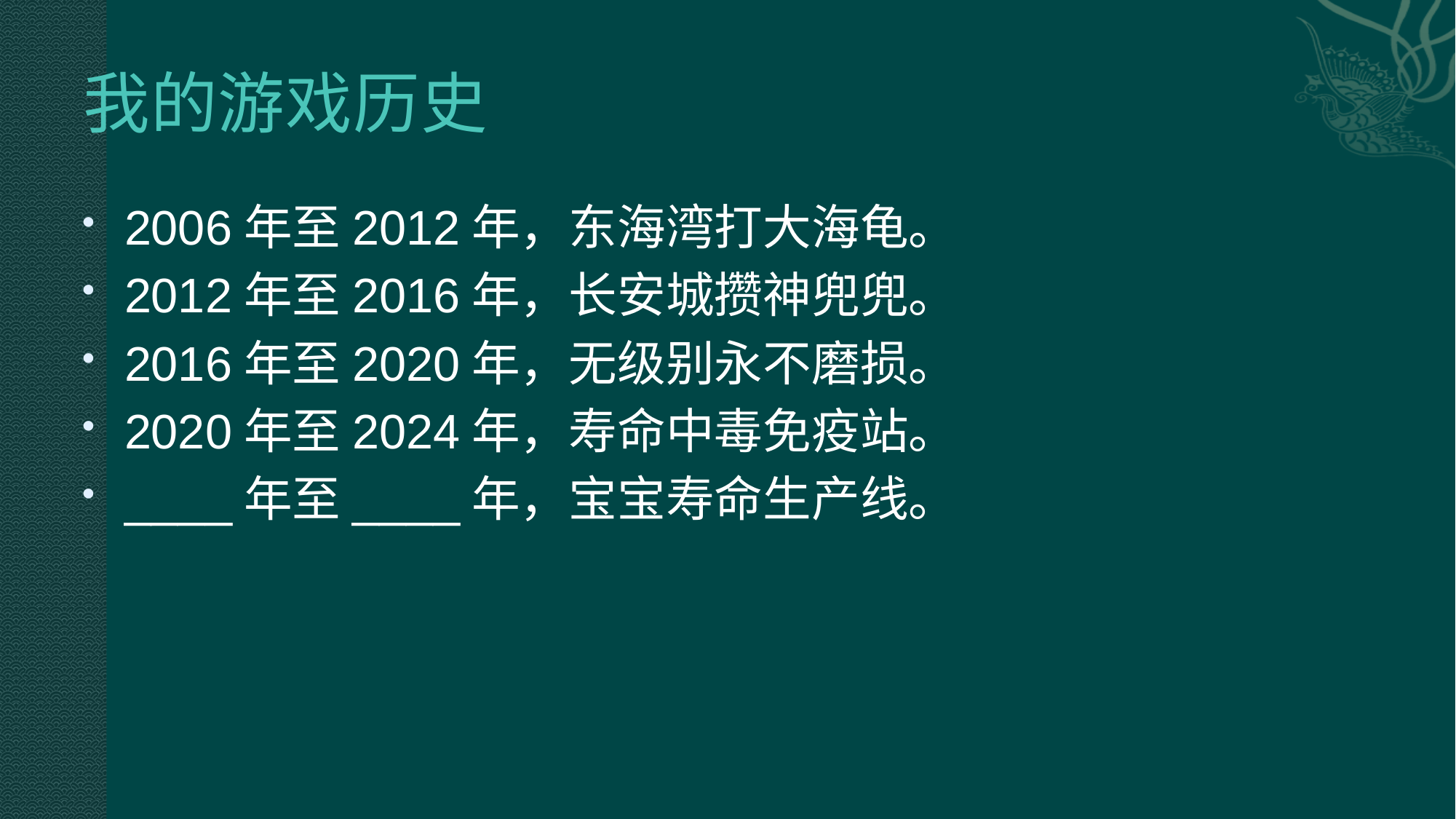

# 我的游戏历史
2006年至2012年，东海湾打大海龟。
2012年至2016年，长安城攒神兜兜。
2016年至2020年，无级别永不磨损。
2020年至2024年，寿命中毒免疫站。
____年至____年，宝宝寿命生产线。